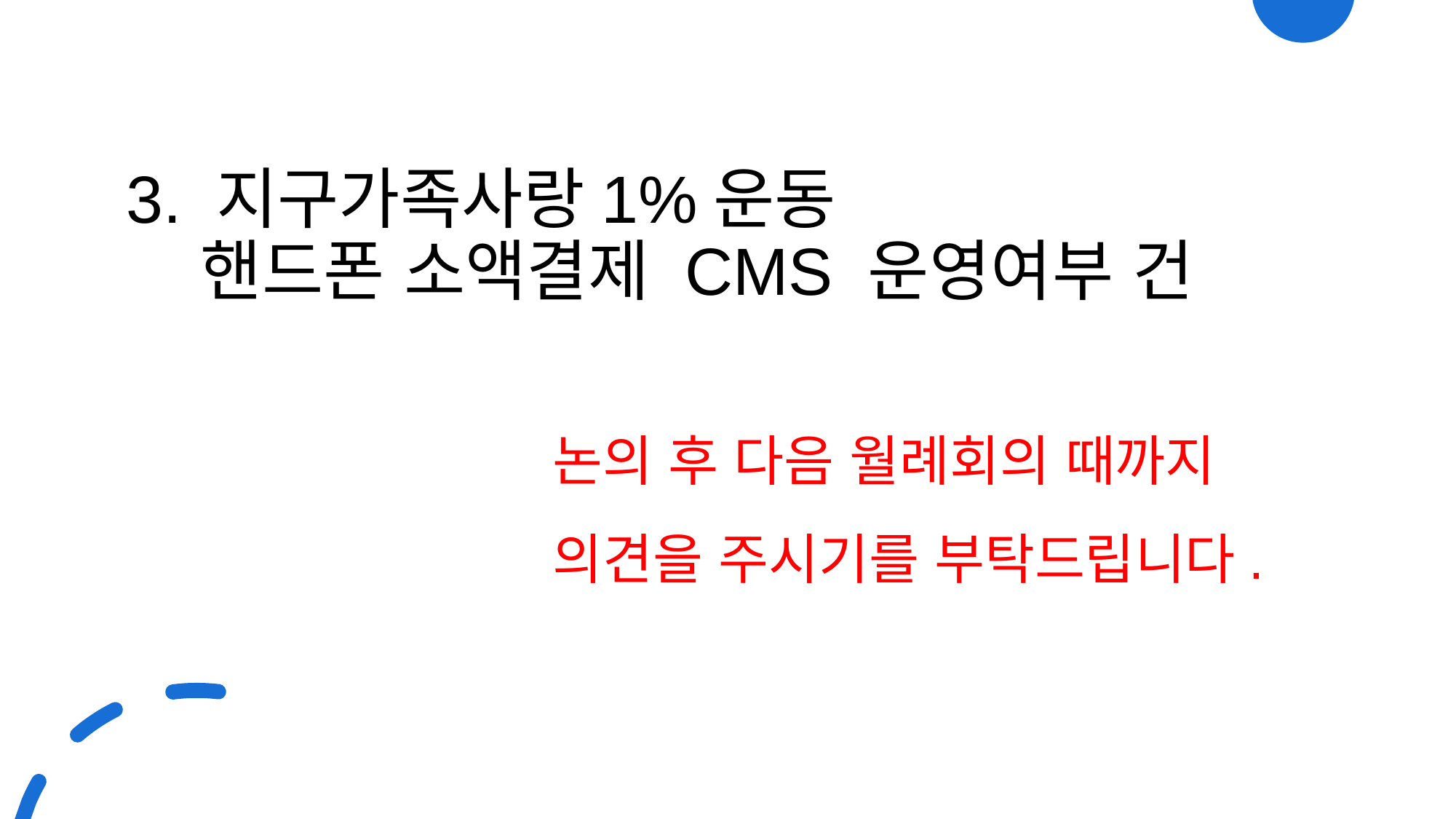

# 3. 지구가족사랑1%운동 핸드폰 소액결제 CMS 운영여부 건
논의 후 다음 월례회의 때까지
의견을 주시기를 부탁드립니다.